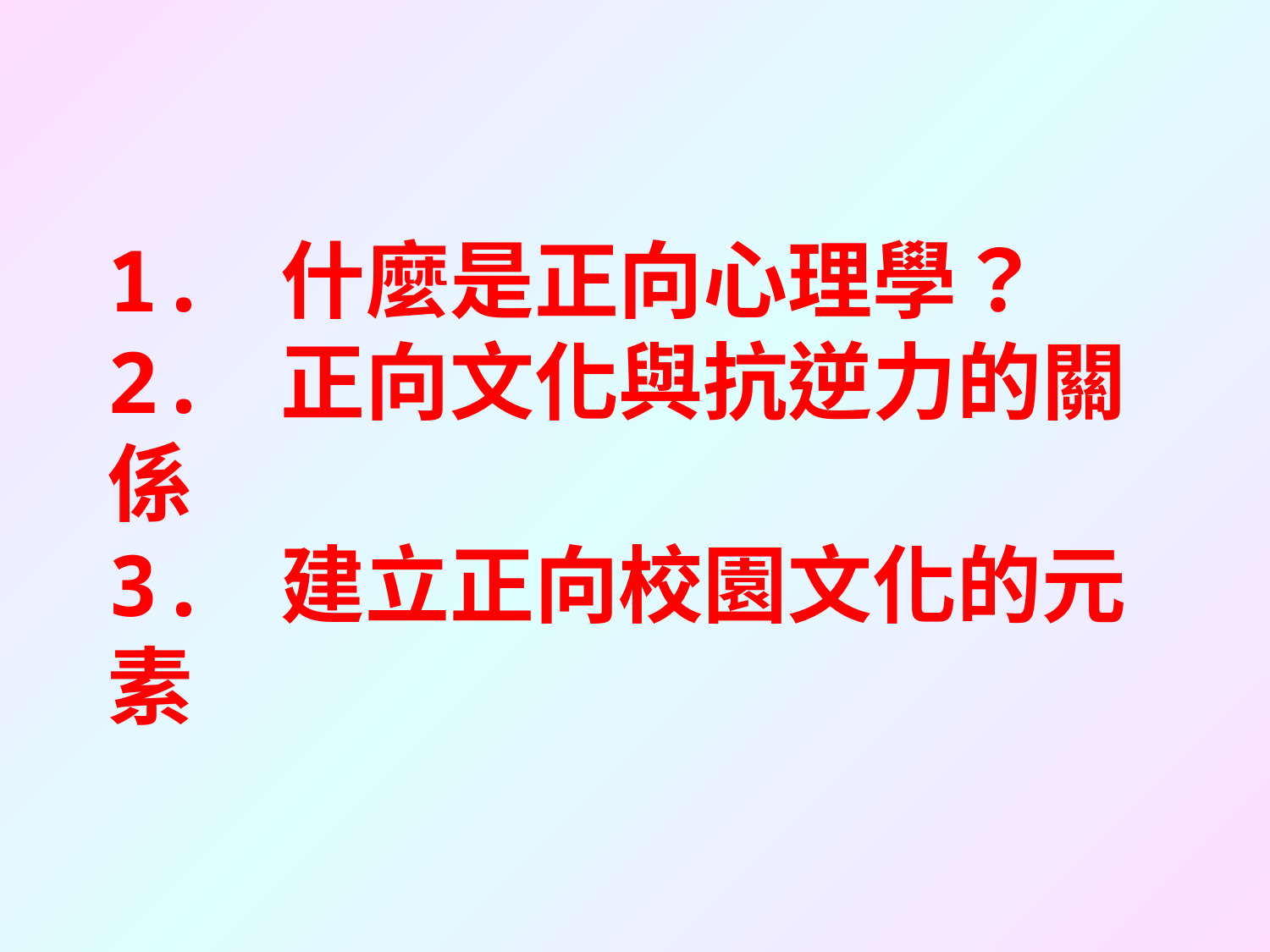

# 1. 什麼是正向心理學？ 2. 正向文化與抗逆力的關係 3. 建立正向校園文化的元素